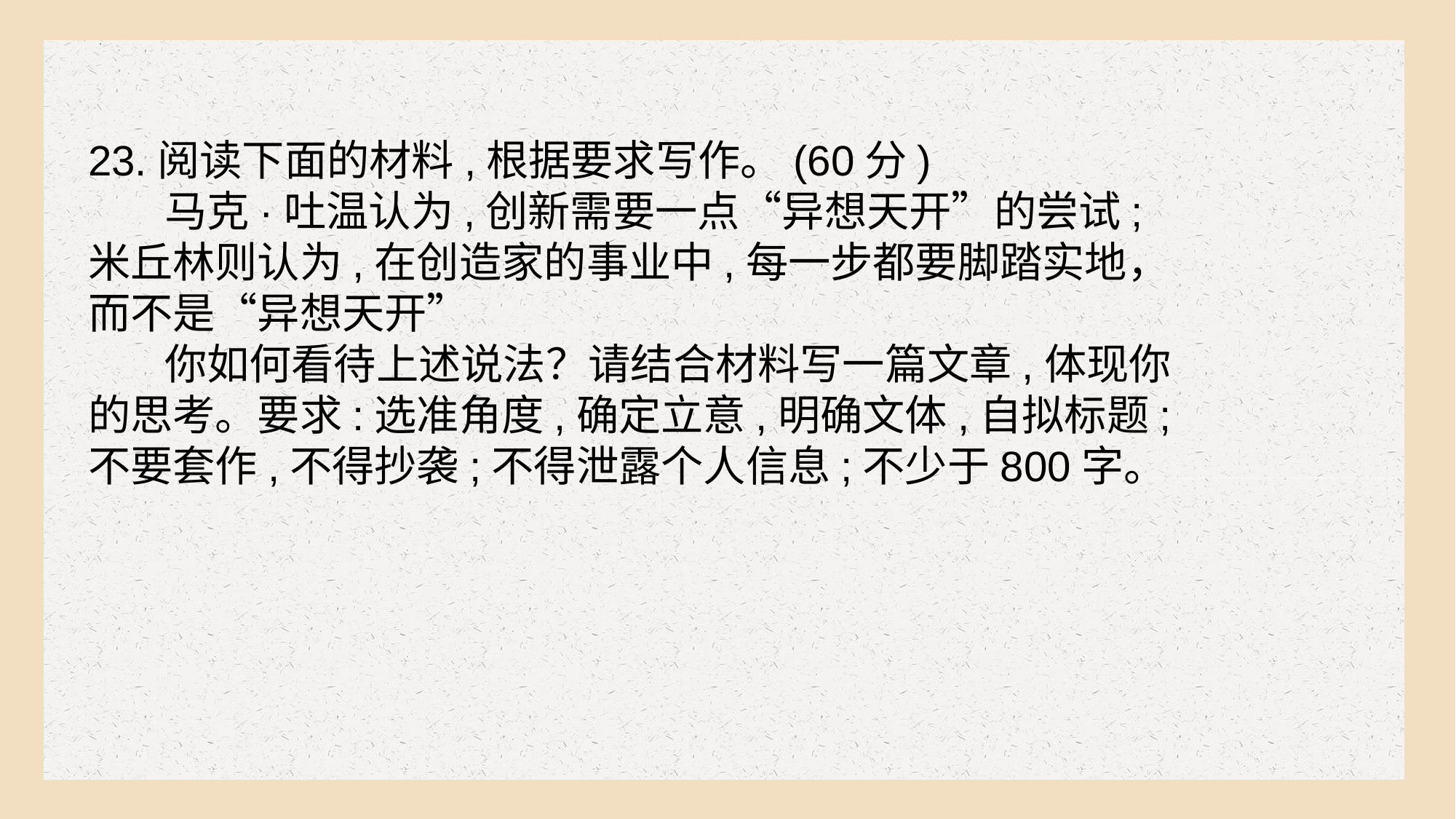

23.阅读下面的材料,根据要求写作。(60分)
       马克·吐温认为,创新需要一点“异想天开”的尝试;米丘林则认为,在创造家的事业中,每一步都要脚踏实地，而不是“异想天开”
       你如何看待上述说法？请结合材料写一篇文章,体现你的思考。要求:选准角度,确定立意,明确文体,自拟标题;不要套作,不得抄袭;不得泄露个人信息;不少于800字。